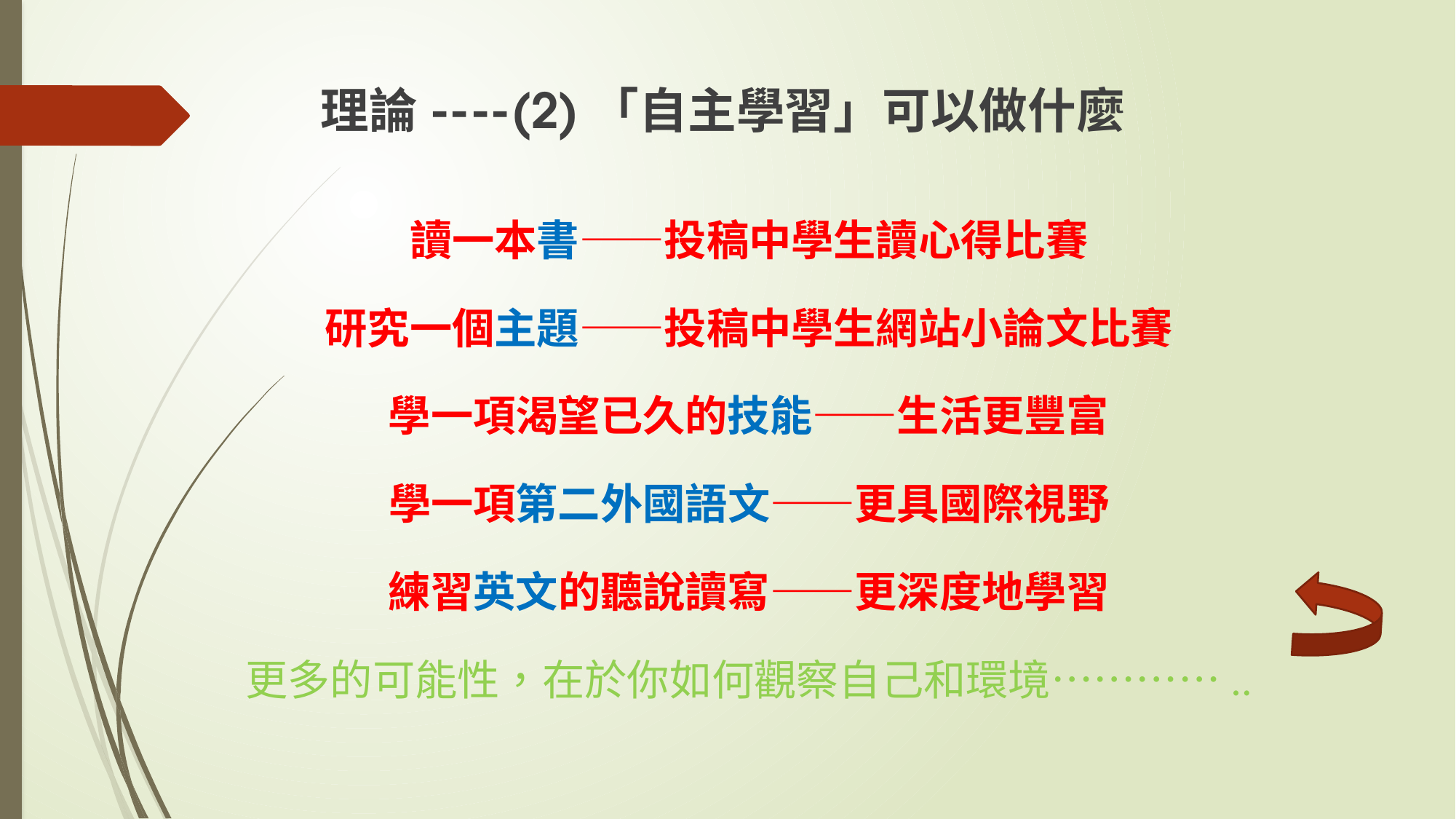

# 理論----(2)「自主學習」可以做什麼
讀一本書——投稿中學生讀心得比賽
研究一個主題——投稿中學生網站小論文比賽
學一項渴望已久的技能——生活更豐富
學一項第二外國語文——更具國際視野
練習英文的聽說讀寫——更深度地學習
更多的可能性，在於你如何觀察自己和環境…………..